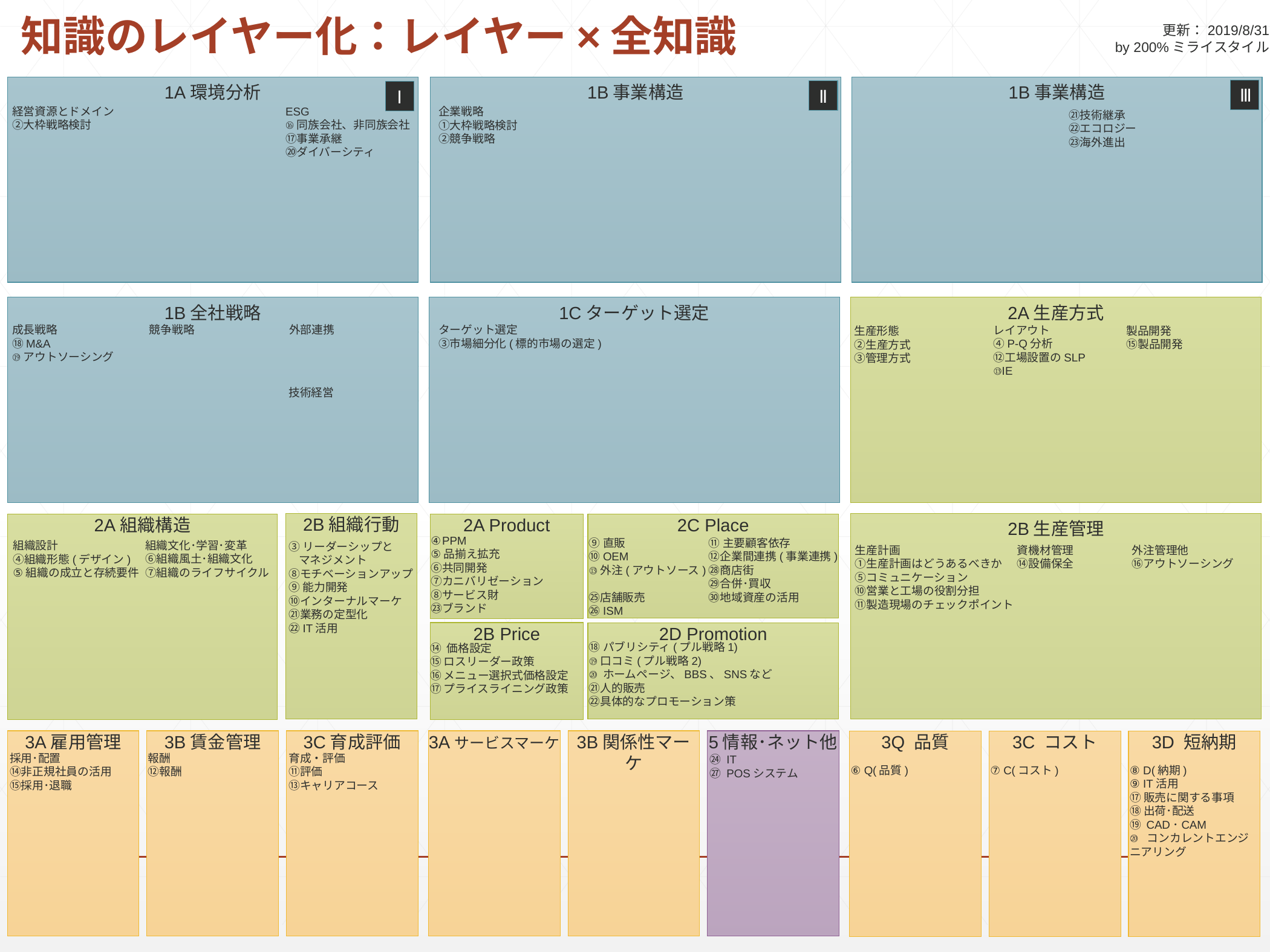

# 知識のレイヤー化：レイヤー×全知識
更新：2019/8/31
by 200%ミライスタイル
1A環境分析
1B事業構造
1B事業構造
Ⅲ
Ⅱ
Ⅰ
ESG
⑯同族会社、非同族会社
⑰事業承継
⑳ダイバーシティ
企業戦略
①大枠戦略検討
②競争戦略
経営資源とドメイン
②大枠戦略検討
㉑技術継承
㉒エコロジー
㉓海外進出
1B全社戦略
1Cターゲット選定
2A生産方式
成長戦略
⑱M&A
⑲アウトソーシング
競争戦略
外部連携
ターゲット選定
③市場細分化(標的市場の選定)
レイアウト
④P-Q分析
⑫工場設置のSLP
⑬IE
製品開発
⑮製品開発
生産形態
②生産方式
③管理方式
技術経営
2B組織行動
2B生産管理
2A組織構造
2C Place

2A Product

④PPM
⑤品揃え拡充
⑥共同開発
⑦カニバリゼーション
⑧サービス財
㉓ブランド
⑨直販
⑩OEM
⑬外注(アウトソース)
㉕店舗販売
㉖ISM
⑪主要顧客依存
⑫企業間連携(事業連携)
㉘商店街
㉙合併･買収
㉚地域資産の活用
組織文化･学習･変革
⑥組織風土･組織文化
⑦組織のライフサイクル
組織設計
④組織形態(デザイン)
⑤組織の成立と存続要件
③リーダーシップと
    マネジメント
⑧モチベーションアップ
⑨能力開発
⑩インターナルマーケ
㉑業務の定型化
㉒IT活用
生産計画
①生産計画はどうあるべきか
⑤コミュニケーション
⑩営業と工場の役割分担
⑪製造現場のチェックポイント
資機材管理
⑭設備保全
外注管理他
⑯アウトソーシング
2B Price

2D Promotion

⑱パブリシティ(プル戦略1)
⑲口コミ(プル戦略2)
⑳ホームページ、BBS、SNSなど
㉑人的販売
㉒具体的なプロモーション策
⑭ 価格設定
⑮ ロスリーダー政策
⑯ メニュー選択式価格設定
⑰ プライスライニング政策
3A雇用管理
3B賃金管理
3C育成評価
3Aサービスマーケ
3B関係性マーケ
5情報･ネット他
3Q 品質
3C コスト
3D 短納期
採用･配置
⑭非正規社員の活用
⑮採用･退職
報酬
⑫報酬
育成・評価
⑪評価
⑬キャリアコース
㉔ IT
㉗ POSシステム
⑧ D(納期)
⑨ IT活用
⑰ 販売に関する事項
⑱ 出荷･配送
⑲ CAD･CAM
⑳ コンカレントエンジニアリング
⑥ Q(品質)
⑦ C(コスト)